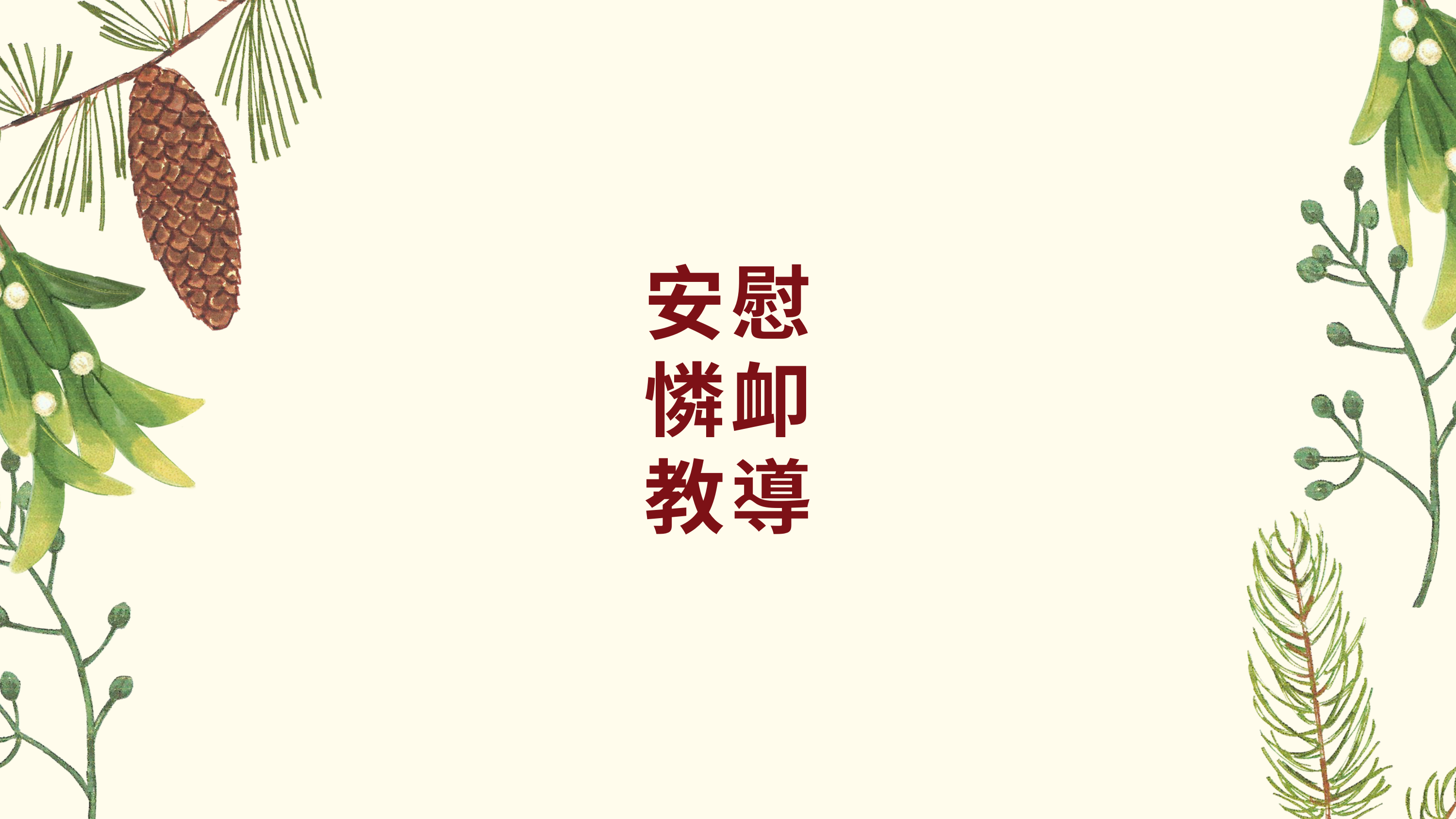

安慰
憐卹
教導
Sending peace and love
放手